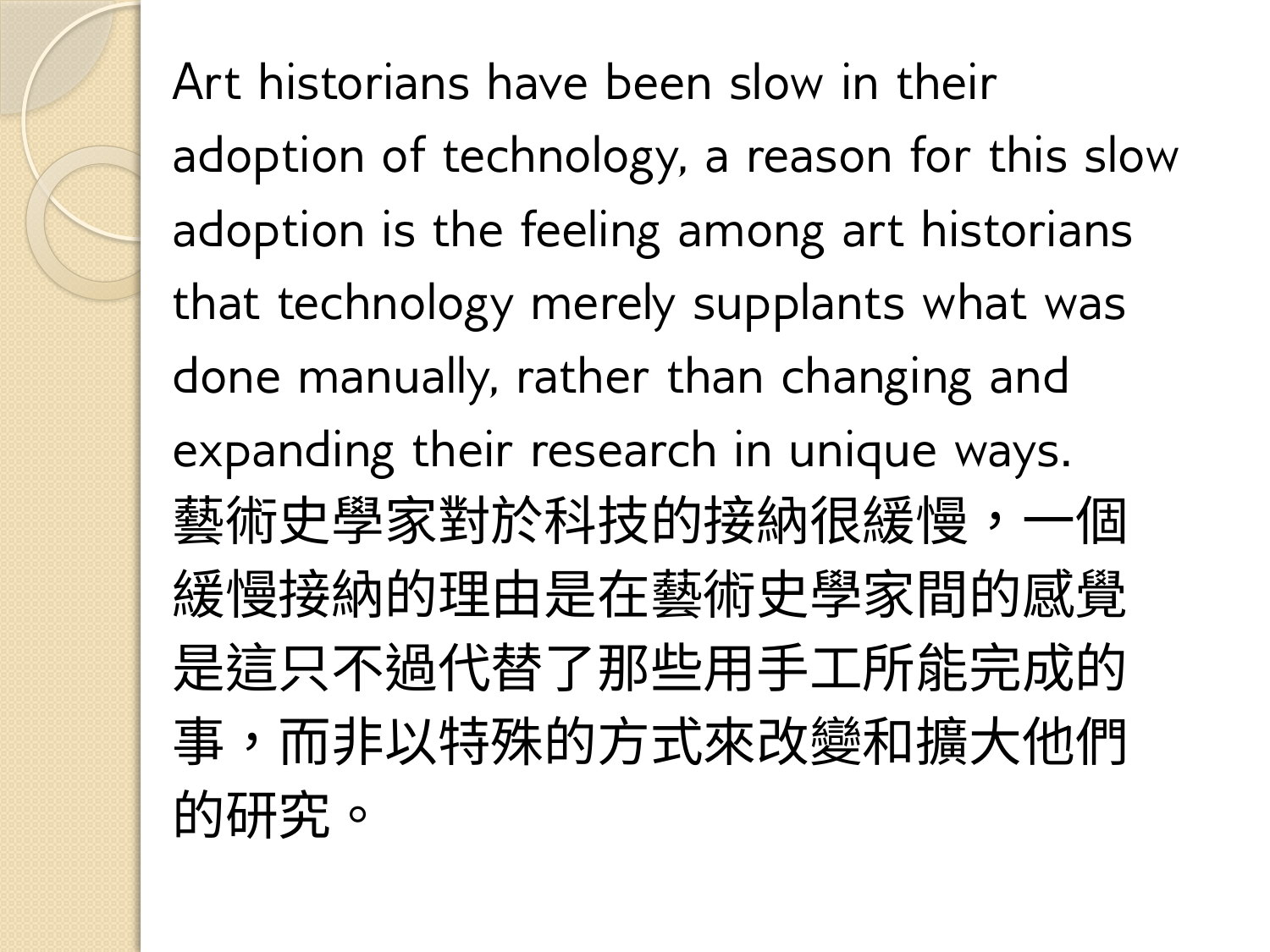

Art historians have been slow in their
adoption of technology, a reason for this slow
adoption is the feeling among art historians
that technology merely supplants what was
done manually, rather than changing and
expanding their research in unique ways.
藝術史學家對於科技的接納很緩慢，一個
緩慢接納的理由是在藝術史學家間的感覺
是這只不過代替了那些用手工所能完成的
事，而非以特殊的方式來改變和擴大他們
的研究。